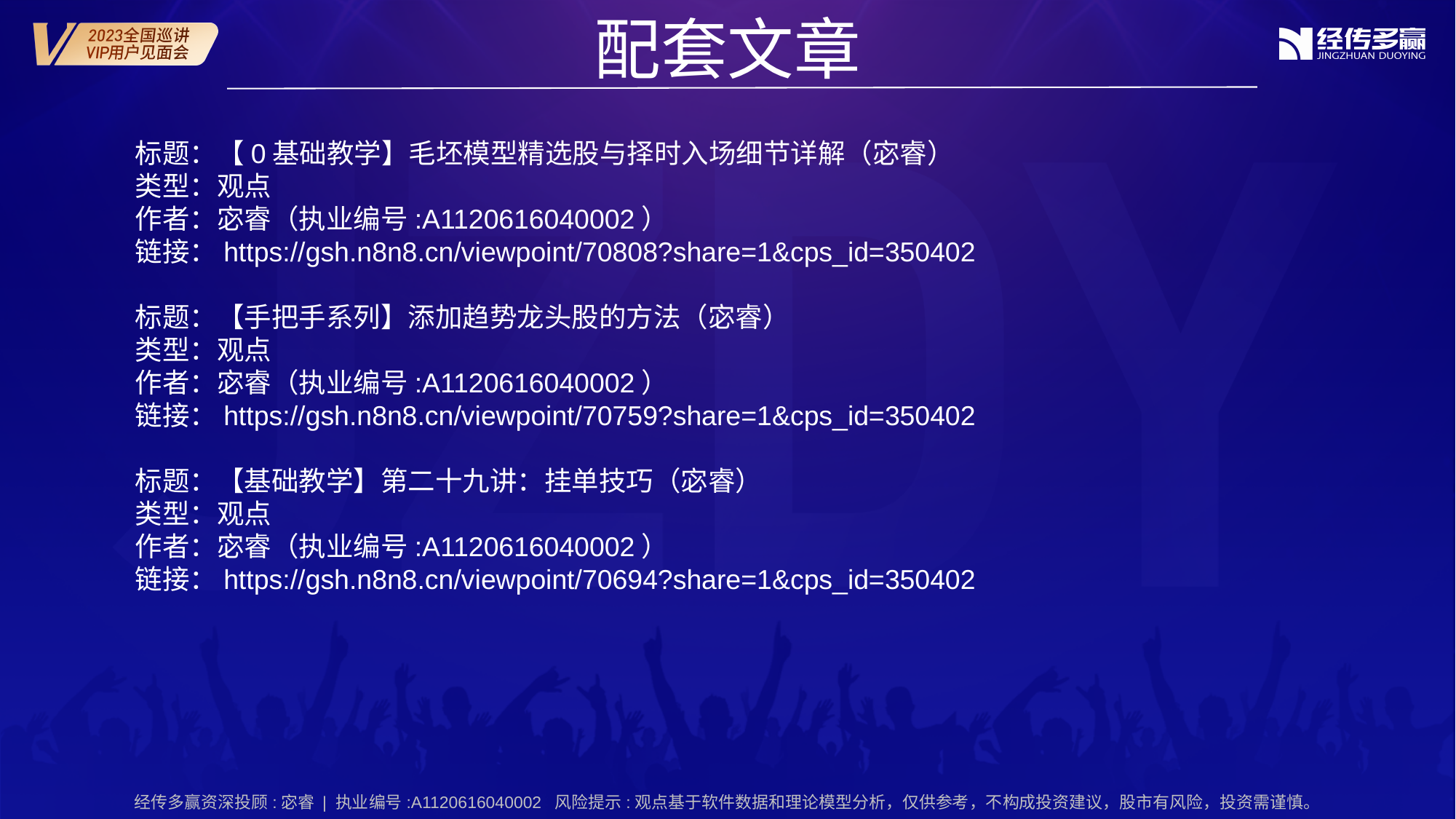

配套文章
标题：【0基础教学】毛坯模型精选股与择时入场细节详解（宓睿）
类型：观点
作者：宓睿（执业编号:A1120616040002）
链接：https://gsh.n8n8.cn/viewpoint/70808?share=1&cps_id=350402

标题：【手把手系列】添加趋势龙头股的方法（宓睿）
类型：观点
作者：宓睿（执业编号:A1120616040002）
链接：https://gsh.n8n8.cn/viewpoint/70759?share=1&cps_id=350402

标题：【基础教学】第二十九讲：挂单技巧（宓睿）
类型：观点
作者：宓睿（执业编号:A1120616040002）
链接：https://gsh.n8n8.cn/viewpoint/70694?share=1&cps_id=350402